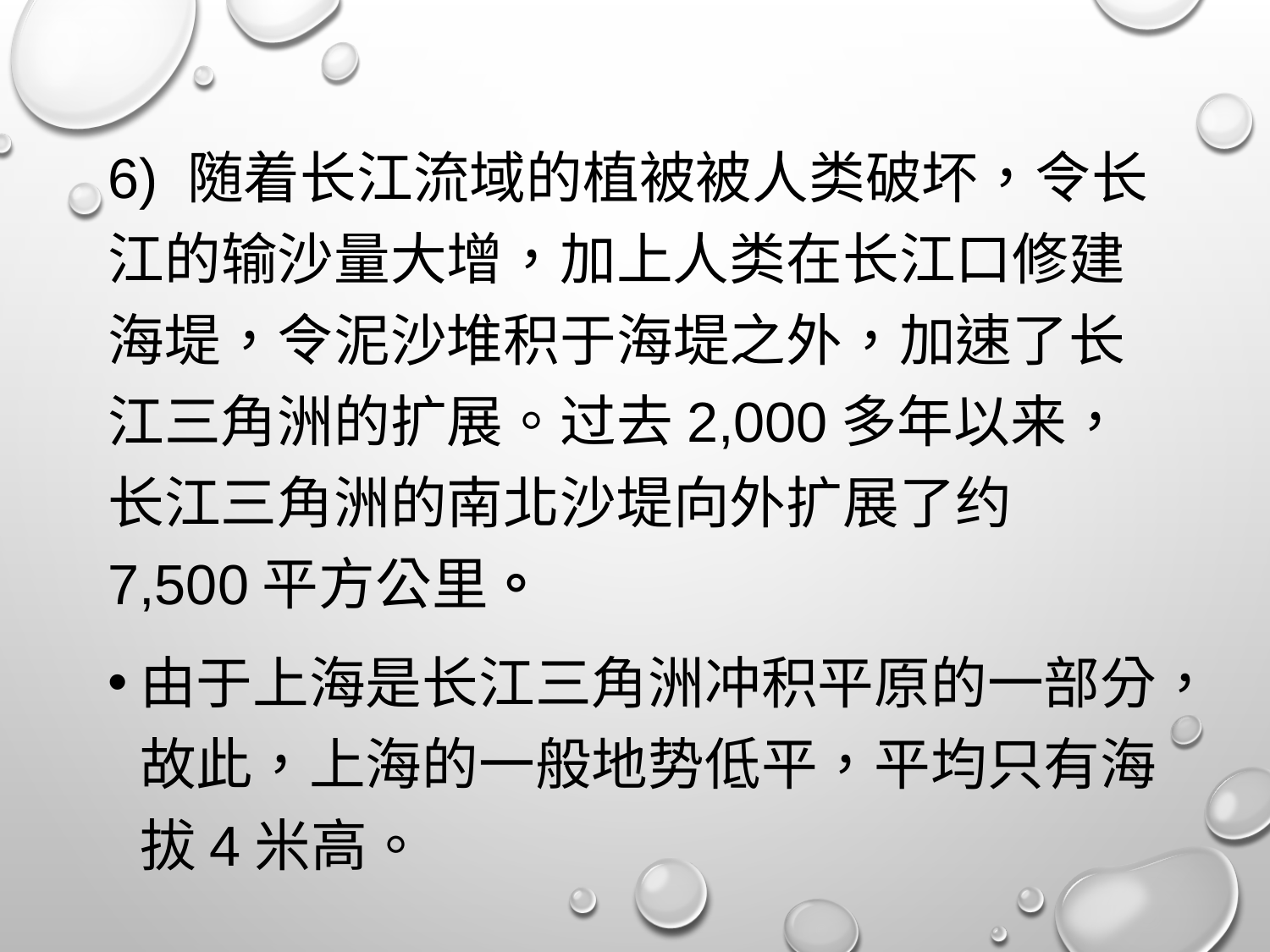

6) 随着长江流域的植被被人类破坏，令长江的输沙量大增，加上人类在长江口修建海堤，令泥沙堆积于海堤之外，加速了长江三角洲的扩展。过去2,000多年以来，长江三角洲的南北沙堤向外扩展了约7,500平方公里。
由于上海是长江三角洲冲积平原的一部分，故此，上海的一般地势低平，平均只有海拔4米高。